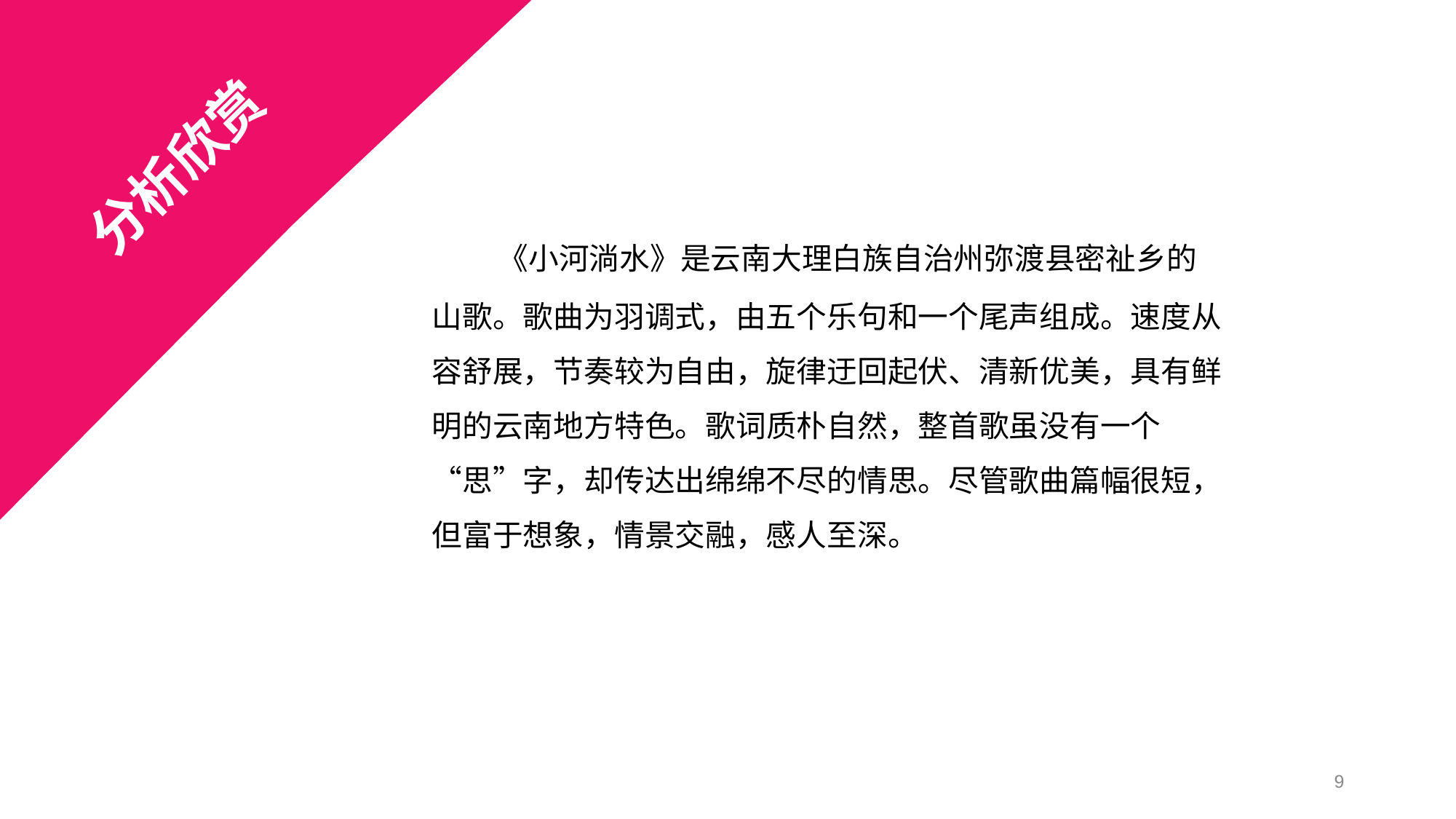

分析欣赏
     《小河淌水》是云南大理白族自治州弥渡县密祉乡的山歌。歌曲为羽调式，由五个乐句和一个尾声组成。速度从容舒展，节奏较为自由，旋律迂回起伏、清新优美，具有鲜明的云南地方特色。歌词质朴自然，整首歌虽没有一个“思”字，却传达出绵绵不尽的情思。尽管歌曲篇幅很短，但富于想象，情景交融，感人至深。
聆听
感受体验？
思考

哪个地区民歌？
9